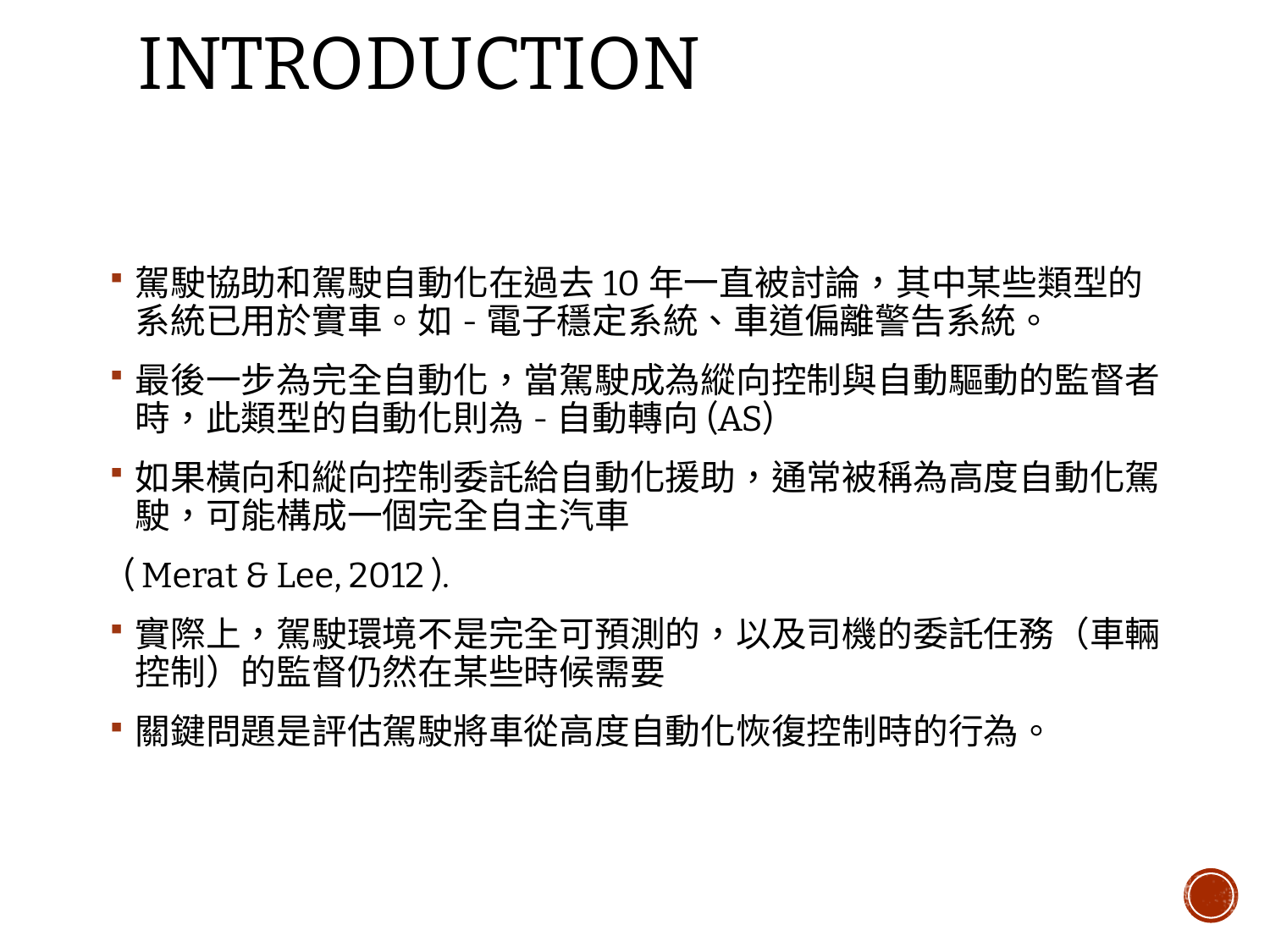

# Introduction

駕駛協助和駕駛自動化在過去10年一直被討論，其中某些類型的系統已用於實車。如-電子穩定系統、車道偏離警告系統。
最後一步為完全自動化，當駕駛成為縱向控制與自動驅動的監督者時，此類型的自動化則為-自動轉向(AS)
如果橫向和縱向控制委託給自動化援助，通常被稱為高度自動化駕駛，可能構成一個完全自主汽車
  ( Merat & Lee, 2012 ).
實際上，駕駛環境不是完全可預測的，以及司機的委託任務（車輛控制）的監督仍然在某些時候需要
關鍵問題是評估駕駛將車從高度自動化恢復控制時的行為。